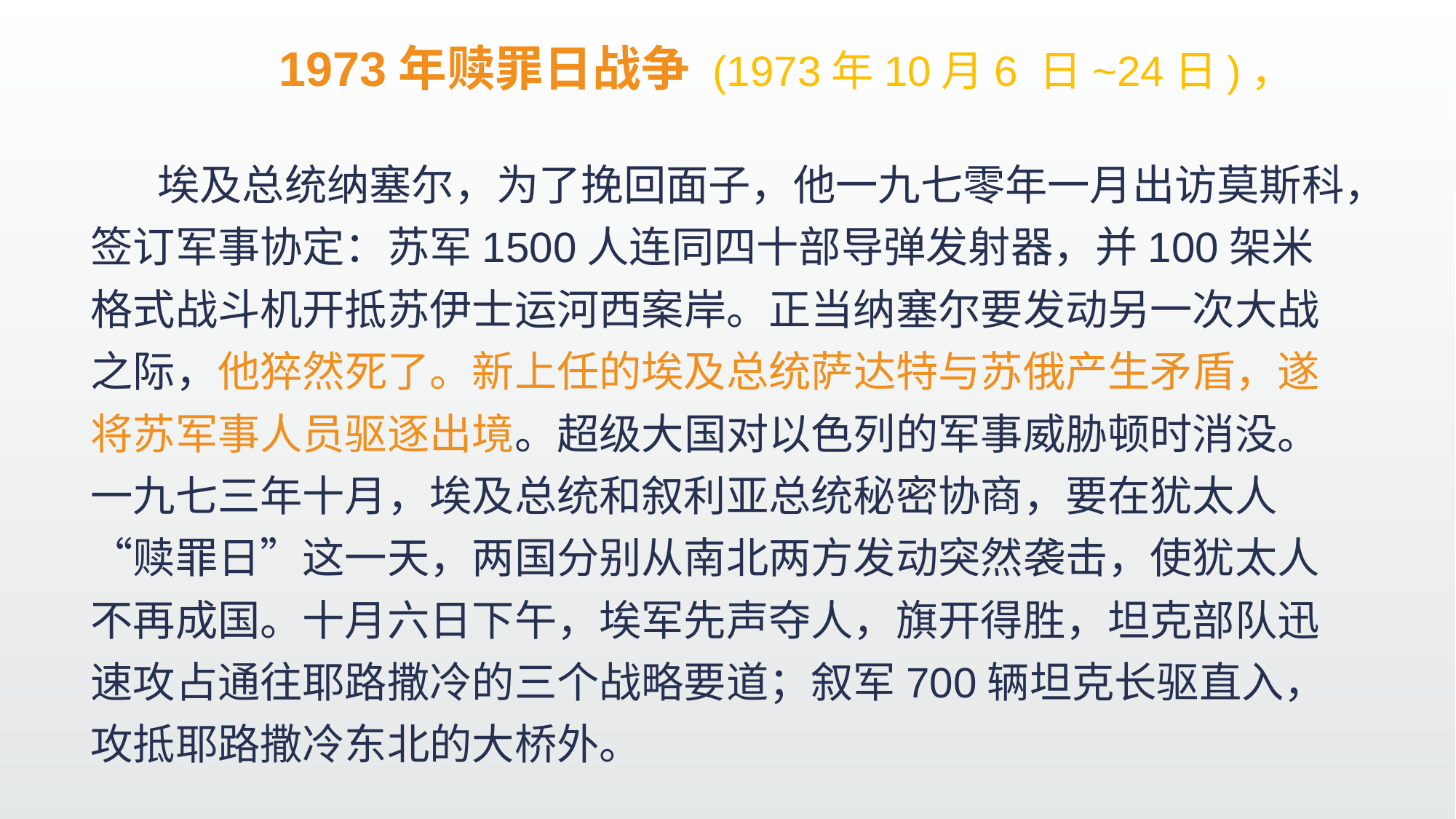

1973年赎罪日战争 (1973年10月6 日~24日)，

      埃及总统纳塞尔，为了挽回面子，他一九七零年一月出访莫斯科，签订军事协定：苏军1500人连同四十部导弹发射器，并100架米格式战斗机开抵苏伊士运河西案岸。正当纳塞尔要发动另一次大战之际，他猝然死了。新上任的埃及总统萨达特与苏俄产生矛盾，遂将苏军事人员驱逐出境。超级大国对以色列的军事威胁顿时消没。一九七三年十月，埃及总统和叙利亚总统秘密协商，要在犹太人“赎罪日”这一天，两国分别从南北两方发动突然袭击，使犹太人不再成国。十月六日下午，埃军先声夺人，旗开得胜，坦克部队迅速攻占通往耶路撒冷的三个战略要道；叙军700辆坦克长驱直入，攻抵耶路撒冷东北的大桥外。